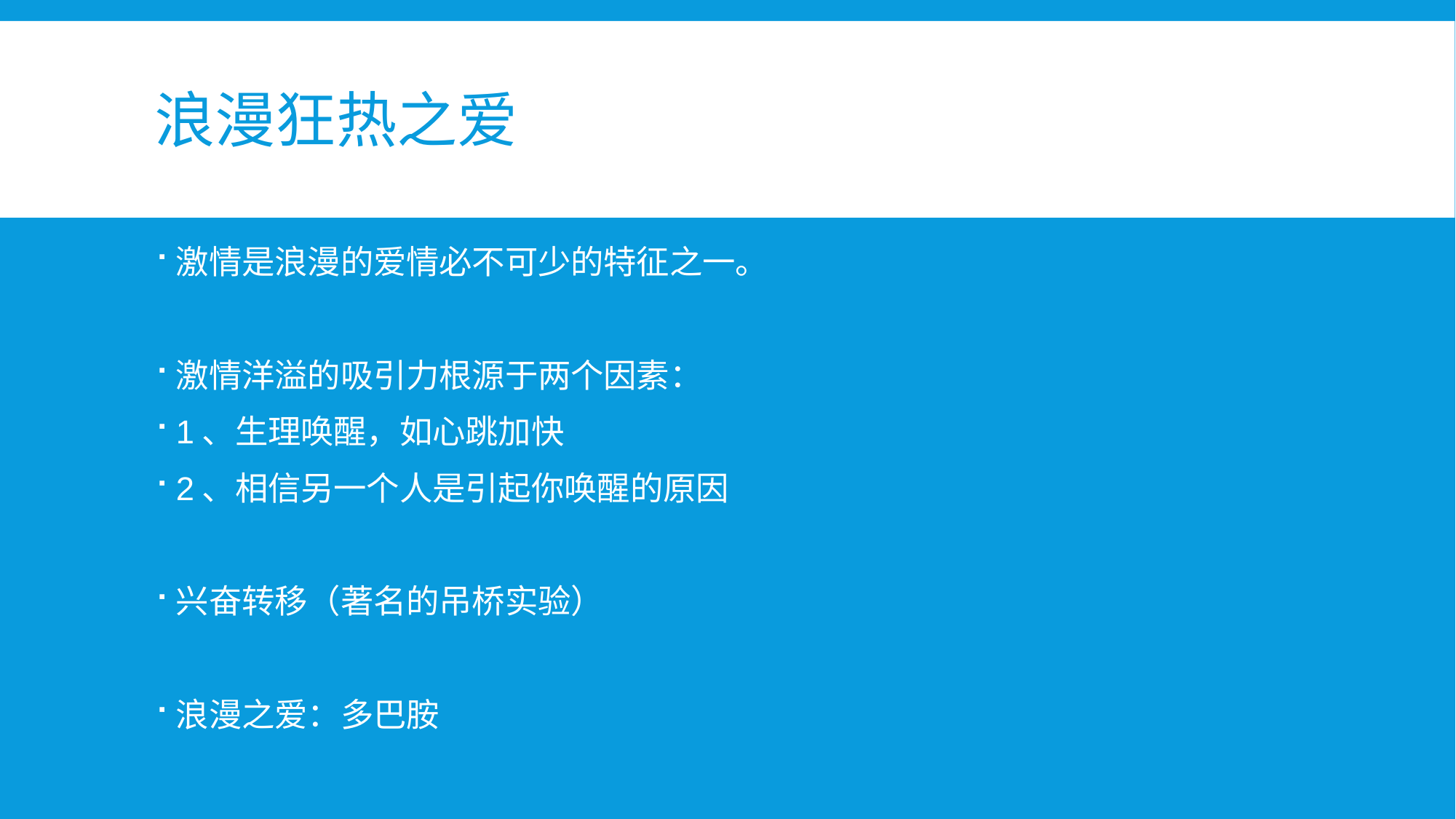

# 浪漫狂热之爱
激情是浪漫的爱情必不可少的特征之一。

激情洋溢的吸引力根源于两个因素：
1、生理唤醒，如心跳加快
2、相信另一个人是引起你唤醒的原因

兴奋转移（著名的吊桥实验）

浪漫之爱：多巴胺